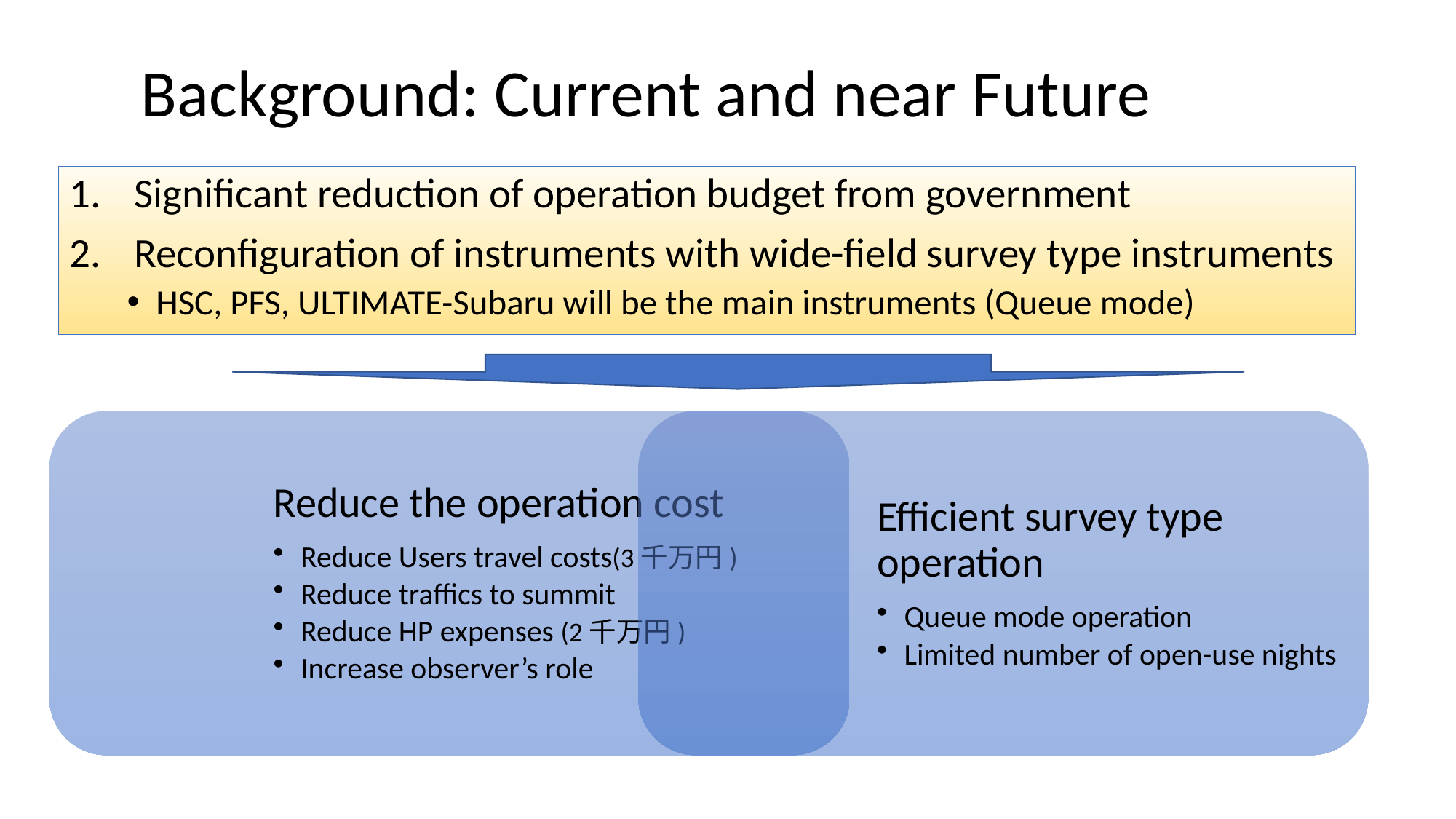

# Background: Current and near Future
Significant reduction of operation budget from government
Reconfiguration of instruments with wide-field survey type instruments
HSC, PFS, ULTIMATE-Subaru will be the main instruments (Queue mode)

Reduce the operation cost
Reduce Users travel costs(3千万円)
Reduce traffics to summit
Reduce HP expenses (2千万円)
Increase observer’s role
Efficient survey type operation
Queue mode operation
Limited number of open-use nights